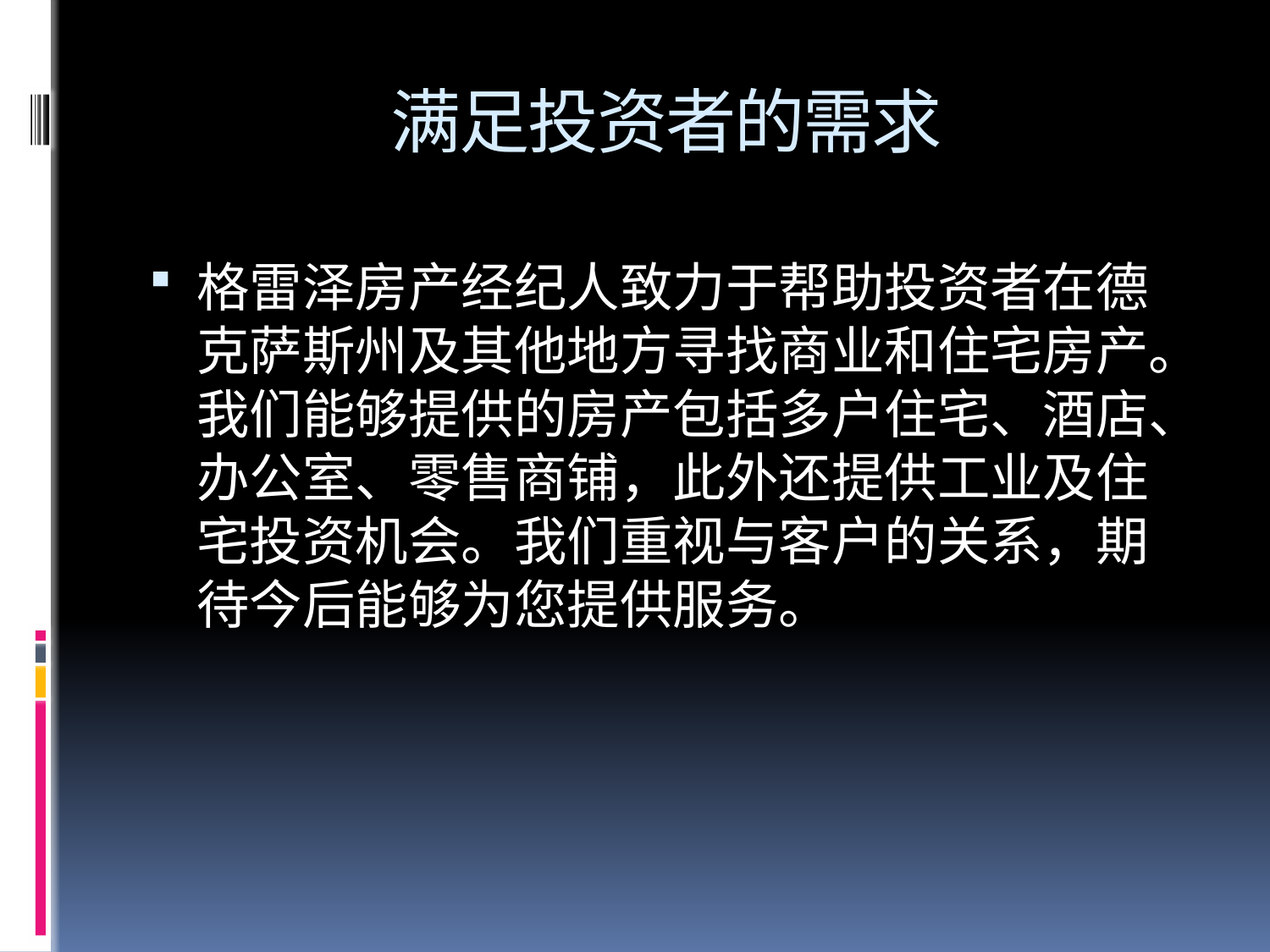

# 满足投资者的需求
格雷泽房产经纪人致力于帮助投资者在德克萨斯州及其他地方寻找商业和住宅房产。我们能够提供的房产包括多户住宅、酒店、办公室、零售商铺，此外还提供工业及住宅投资机会。我们重视与客户的关系，期待今后能够为您提供服务。